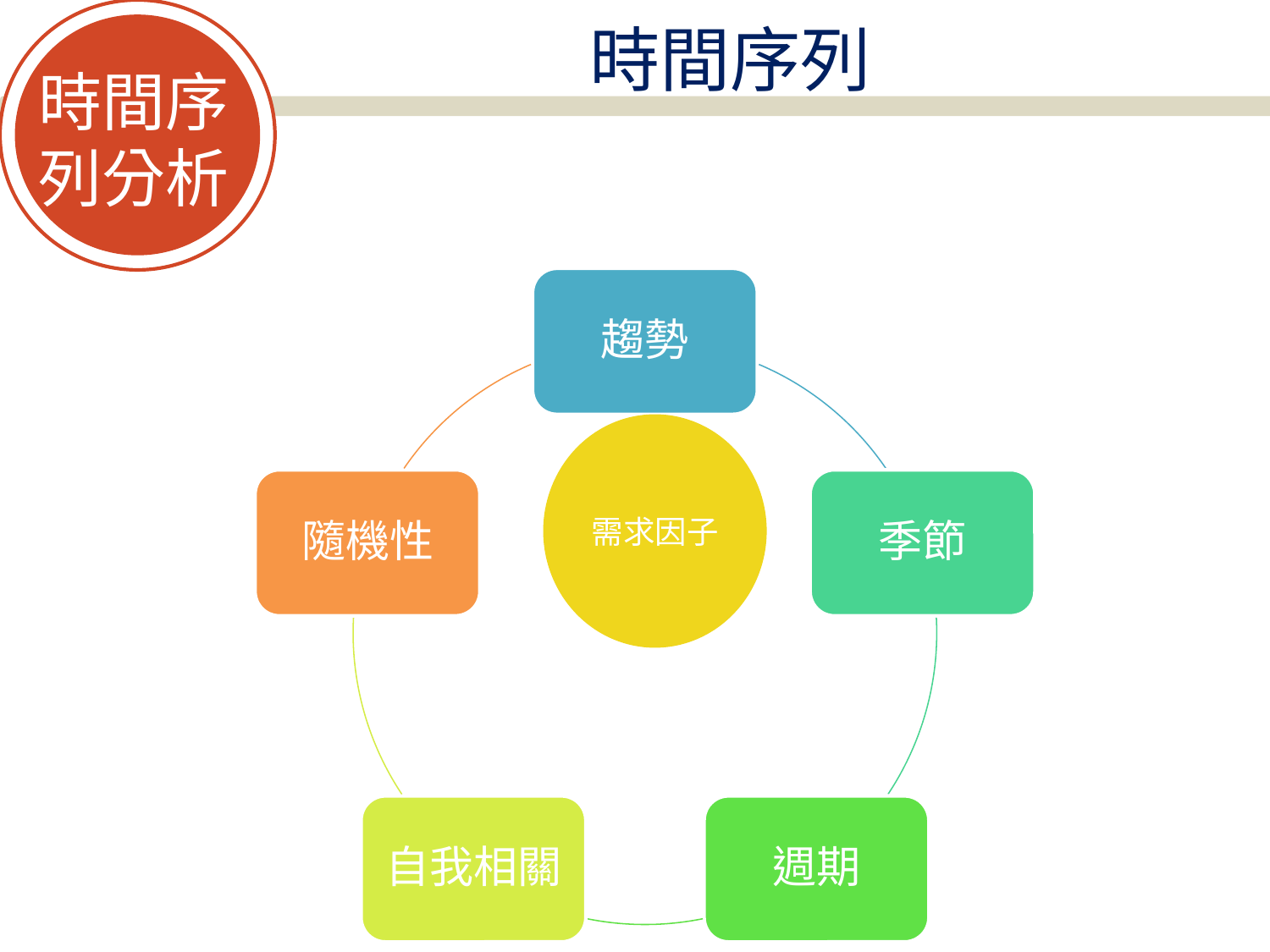

時間序
列分析
# 時間序列
趨勢
季節
週期
自我相關
隨機性

需求因子